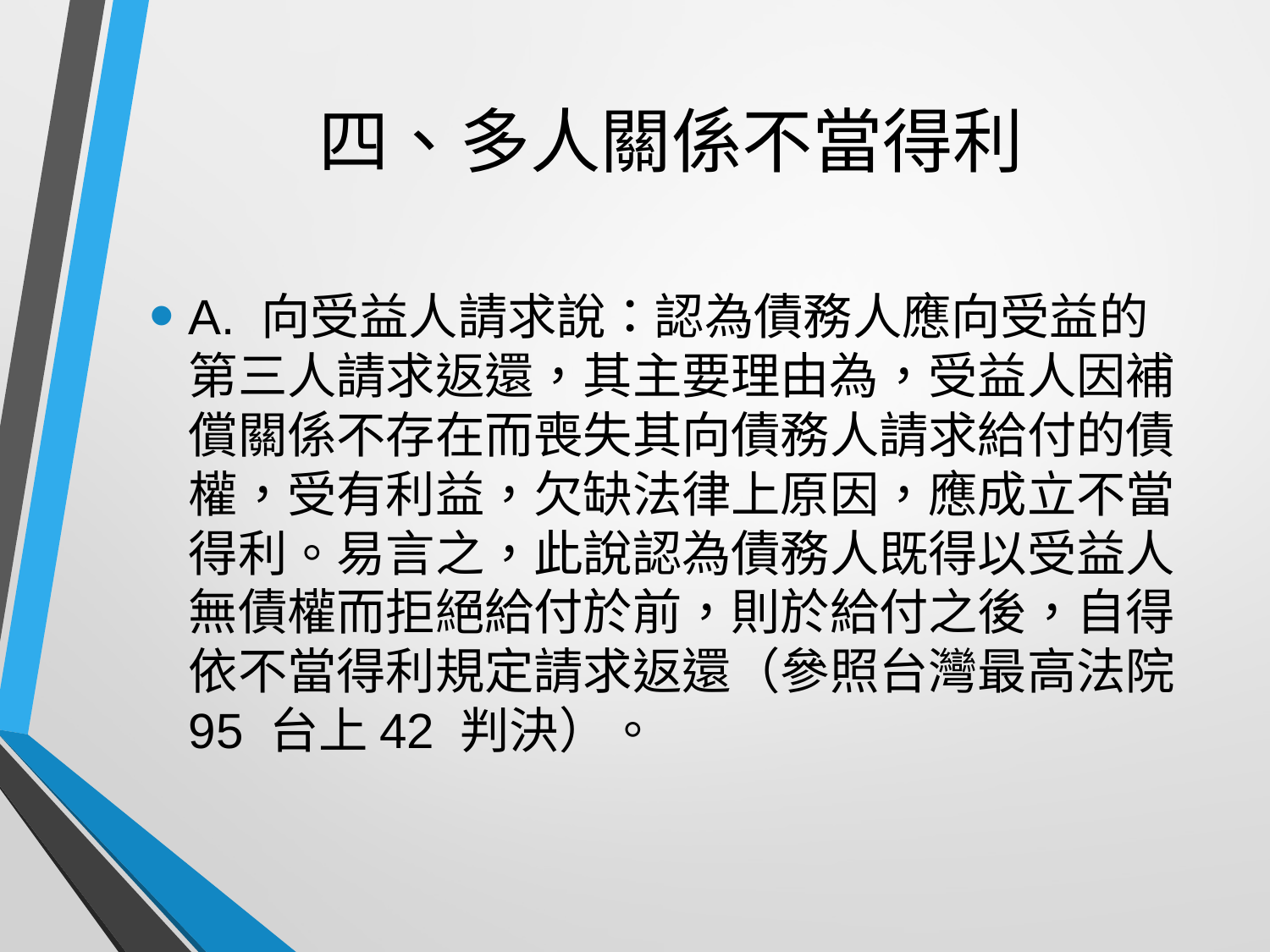

# 四、多人關係不當得利
A. 向受益人請求說：認為債務人應向受益的第三人請求返還，其主要理由為，受益人因補償關係不存在而喪失其向債務人請求給付的債權，受有利益，欠缺法律上原因，應成立不當得利。易言之，此說認為債務人既得以受益人無債權而拒絕給付於前，則於給付之後，自得依不當得利規定請求返還（參照台灣最高法院95 台上42 判決）。